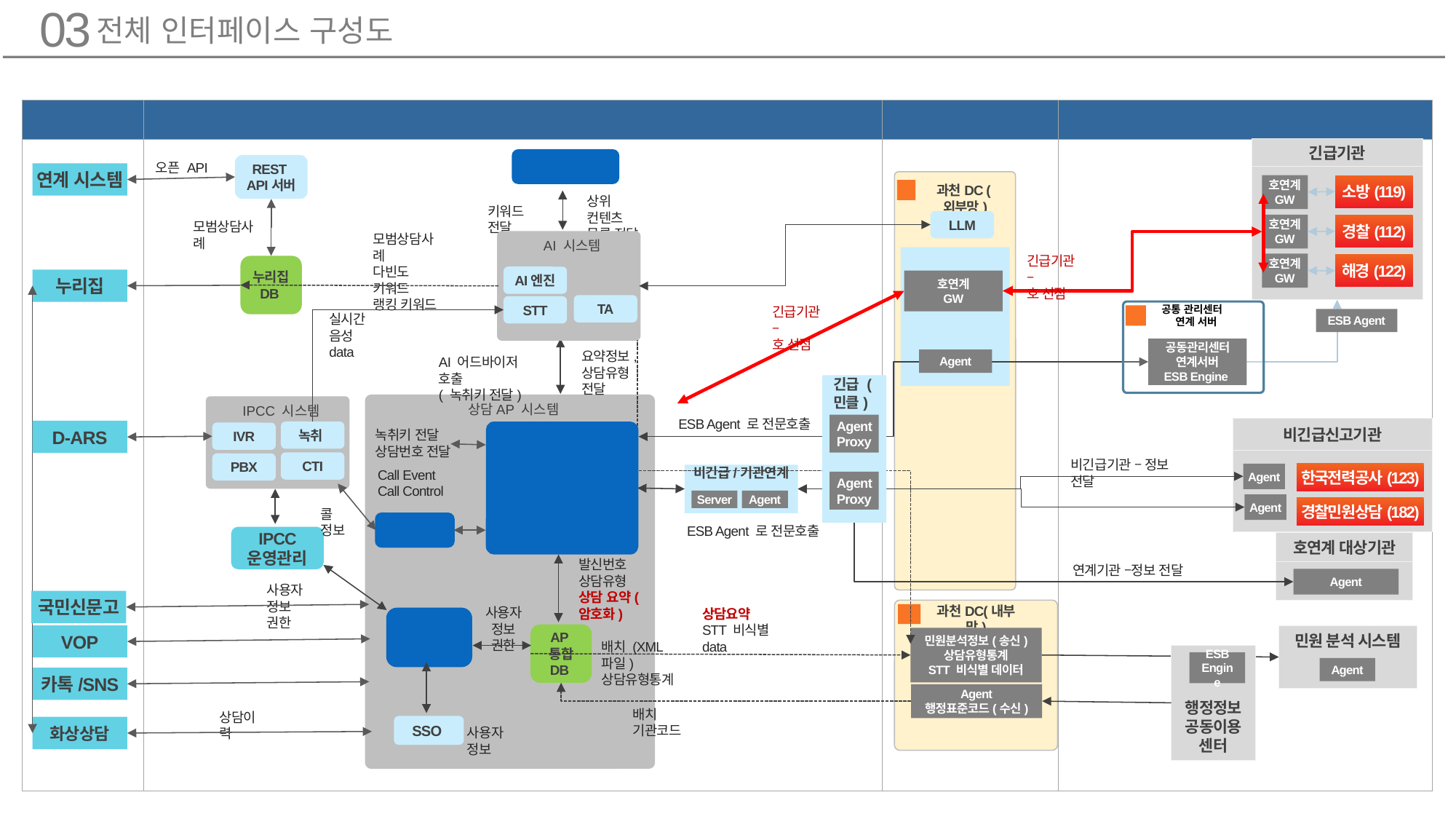

03
전체 인터페이스 구성도
| 외부(DMZ) | 민간클라우드 | 과천 | 연계기관 |
| --- | --- | --- | --- |
|  |  |  |  |
긴급기관
KMS
REST
API서버
오픈 API
연계 시스템

과천DC (외부망)
1
호연계
GW
소방(119)
상위 컨텐츠
목록 전달
키워드 전달
LLM
호연계
GW
경찰(112)
모범상담사례
모범상담사례
다빈도 키워드
랭킹 키워드
AI 시스템
긴급

긴급기관 –
호 선점
호연계
GW
해경(122)
누리집
DB
AI엔진
누리집
호연계
GW
TA
STT
공통 관리센터
 연계 서버

2
공동관리센터 연계서버
ESB Engine
긴급기관 –
호 선점
ESB Agent
실시간 음성 data
요약정보,
상담유형 전달
Agent
AI 어드바이저 호출
( 녹취키 전달)
긴급 (민클)
Agent Proxy
Agent Proxy
상담AP 시스템
IPCC 시스템
녹취
IVR
CTI
PBX
ESB Agent 로 전문호출
비긴급신고기관

한국전력공사(123)
경찰민원상담(182)
D-ARS
상담 AP
녹취키 전달
상담번호 전달
비긴급기관 – 정보 전달
Agent
비긴급/기관연계

Server
Agent
Call Event
Call Control
Agent
콜 정보
통합통계
ESB Agent 로 전문호출
IPCC 운영관리
호연계 대상기관

Agent
발신번호
상담유형
상담 요약(암호화)
연계기관 –정보 전달
사용자 정보
권한
국민신문고
과천DC(내부망)

3
사용자 정보
권한
상담요약
STT 비식별 data
통합관리
AP
통합 DB
VOP
민원 분석 시스템
민원분석정보(송신)
상담유형통계
STT 비식별 데이터
배치 (XML파일)
상담유형통계
행정정보 공동이용센터
ESB Engine
Agent
카톡/SNS
Agent
행정표준코드(수신)
배치 기관코드
상담이력
SSO
화상상담
사용자 정보